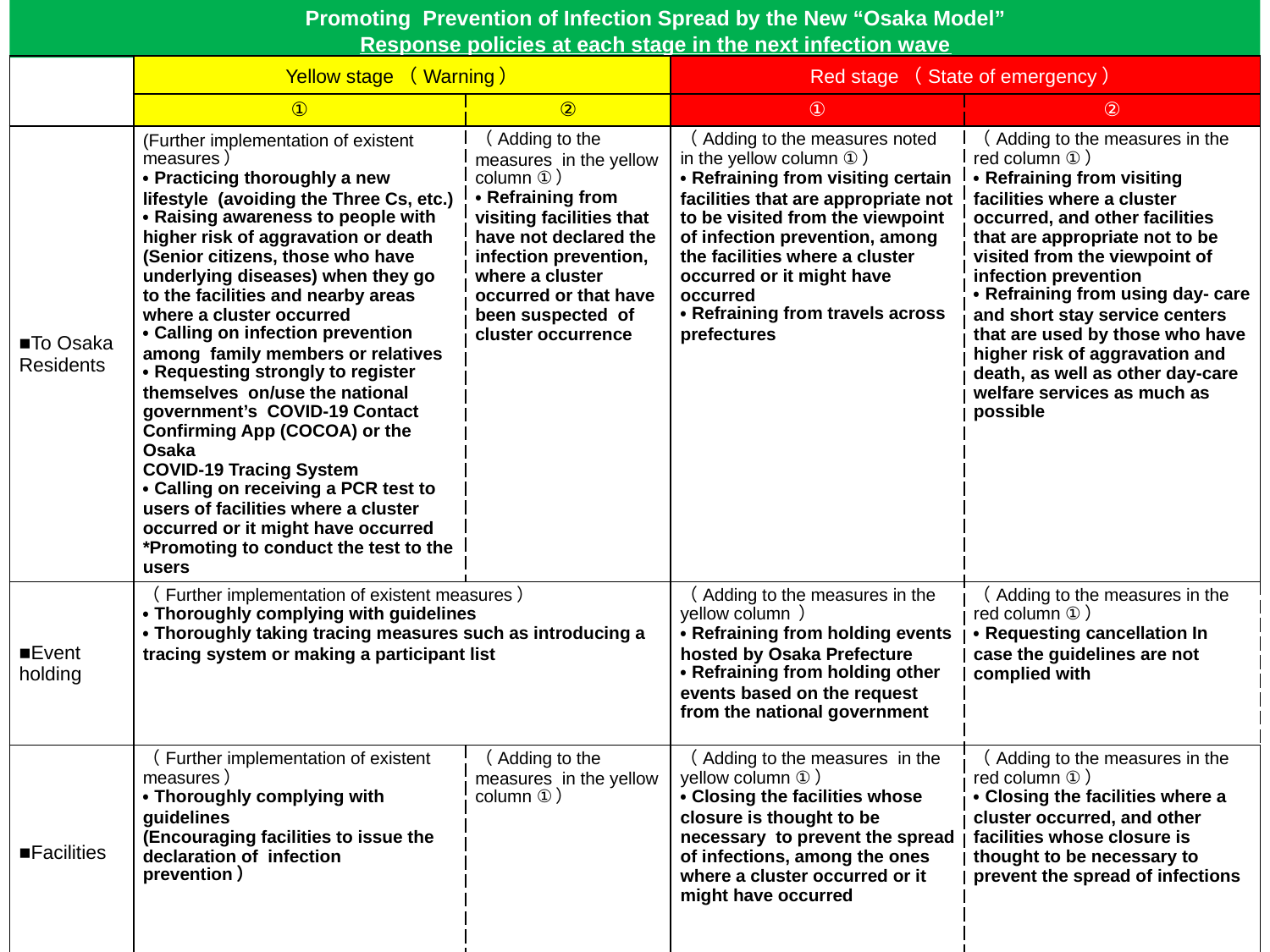

Promoting  Prevention of Infection Spread by the New “Osaka Model”
       Response policies at each stage in the next infection wave
|  | Yellow stage（Warning） |  | Red stage（State of emergency） |  |
| --- | --- | --- | --- | --- |
|  | ① | ② | ① | ② |
| ■To Osaka Residents | (Further implementation of existent measures） ・Practicing thoroughly a new lifestyle (avoiding the Three Cs, etc.) ・Raising awareness to people with higher risk of aggravation or death (Senior citizens, those who have underlying diseases) when they go to the facilities and nearby areas where a cluster occurred ・Calling on infection prevention among family members or relatives ・Requesting strongly to register themselves on/use the national government’s COVID-19 Contact Confirming App (COCOA) or the Osaka COVID-19 Tracing System ・Calling on receiving a PCR test to users of facilities where a cluster occurred or it might have occurred \*Promoting to conduct the test to the users | （Adding to the measures in the yellow column ①） ・Refraining from visiting facilities that have not declared the infection prevention, where a cluster occurred or that have been suspected of cluster occurrence | （Adding to the measures noted in the yellow column ①） ・Refraining from visiting certain facilities that are appropriate not to be visited from the viewpoint of infection prevention, among the facilities where a cluster occurred or it might have occurred ・Refraining from travels across prefectures | （Adding to the measures in the red column ①） ・Refraining from visiting facilities where a cluster occurred, and other facilities that are appropriate not to be visited from the viewpoint of infection prevention ・Refraining from using day- care and short stay service centers that are used by those who have higher risk of aggravation and death, as well as other day-care welfare services as much as possible |
| ■Event holding | （Further implementation of existent measures） ・Thoroughly complying with guidelines ・Thoroughly taking tracing measures such as introducing a tracing system or making a participant list |  | （Adding to the measures in the yellow column ） ・Refraining from holding events hosted by Osaka Prefecture ・Refraining from holding other events based on the request from the national government | （Adding to the measures in the red column ①） ・Requesting cancellation In case the guidelines are not complied with |
| ■Facilities | （Further implementation of existent measures） ・Thoroughly complying with guidelines (Encouraging facilities to issue the declaration of infection prevention） | （Adding to the measures in the yellow column ①） | （Adding to the measures in the yellow column ①） ・Closing the facilities whose closure is thought to be necessary to prevent the spread of infections, among the ones where a cluster occurred or it might have occurred | （Adding to the measures in the red column ①） ・Closing the facilities where a cluster occurred, and other facilities whose closure is thought to be necessary to prevent the spread of infections |